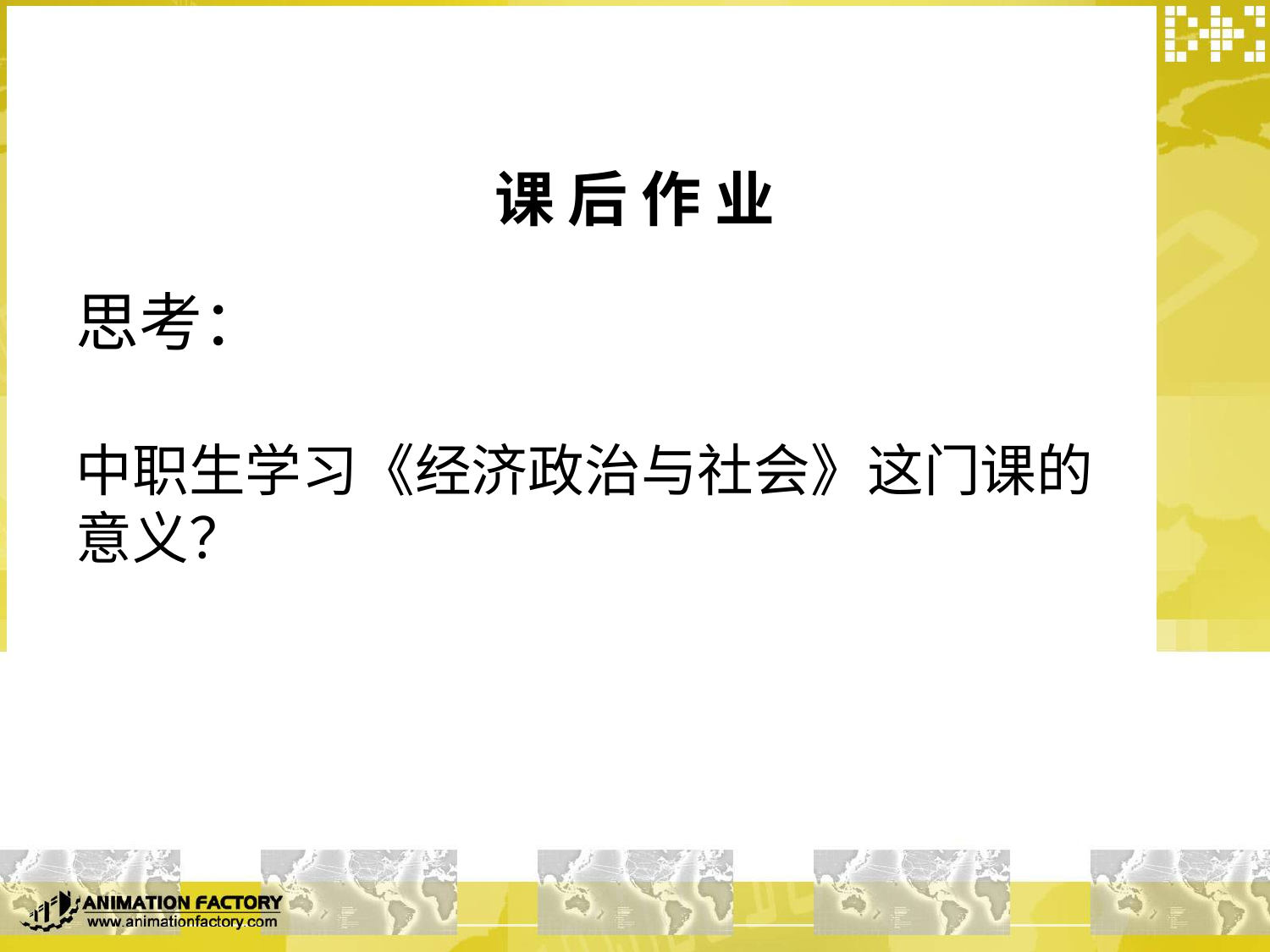

# 课 后 作 业
思考：

中职生学习《经济政治与社会》这门课的意义？